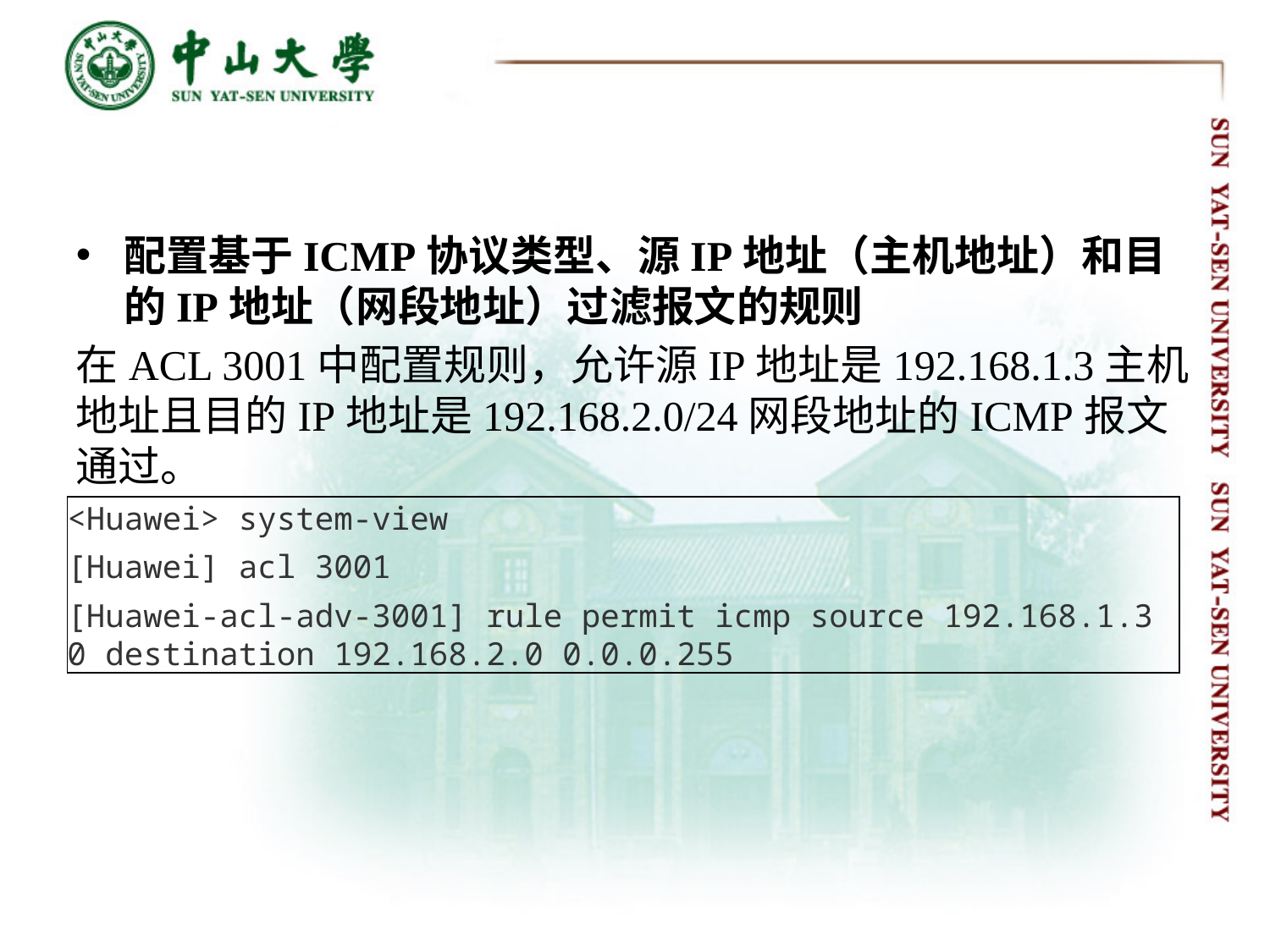

#
配置基于ICMP协议类型、源IP地址（主机地址）和目的IP地址（网段地址）过滤报文的规则
在ACL 3001中配置规则，允许源IP地址是192.168.1.3主机地址且目的IP地址是192.168.2.0/24网段地址的ICMP报文通过。

<Huawei> system-view
[Huawei] acl 3001
[Huawei-acl-adv-3001] rule permit icmp source 192.168.1.3 0 destination 192.168.2.0 0.0.0.255